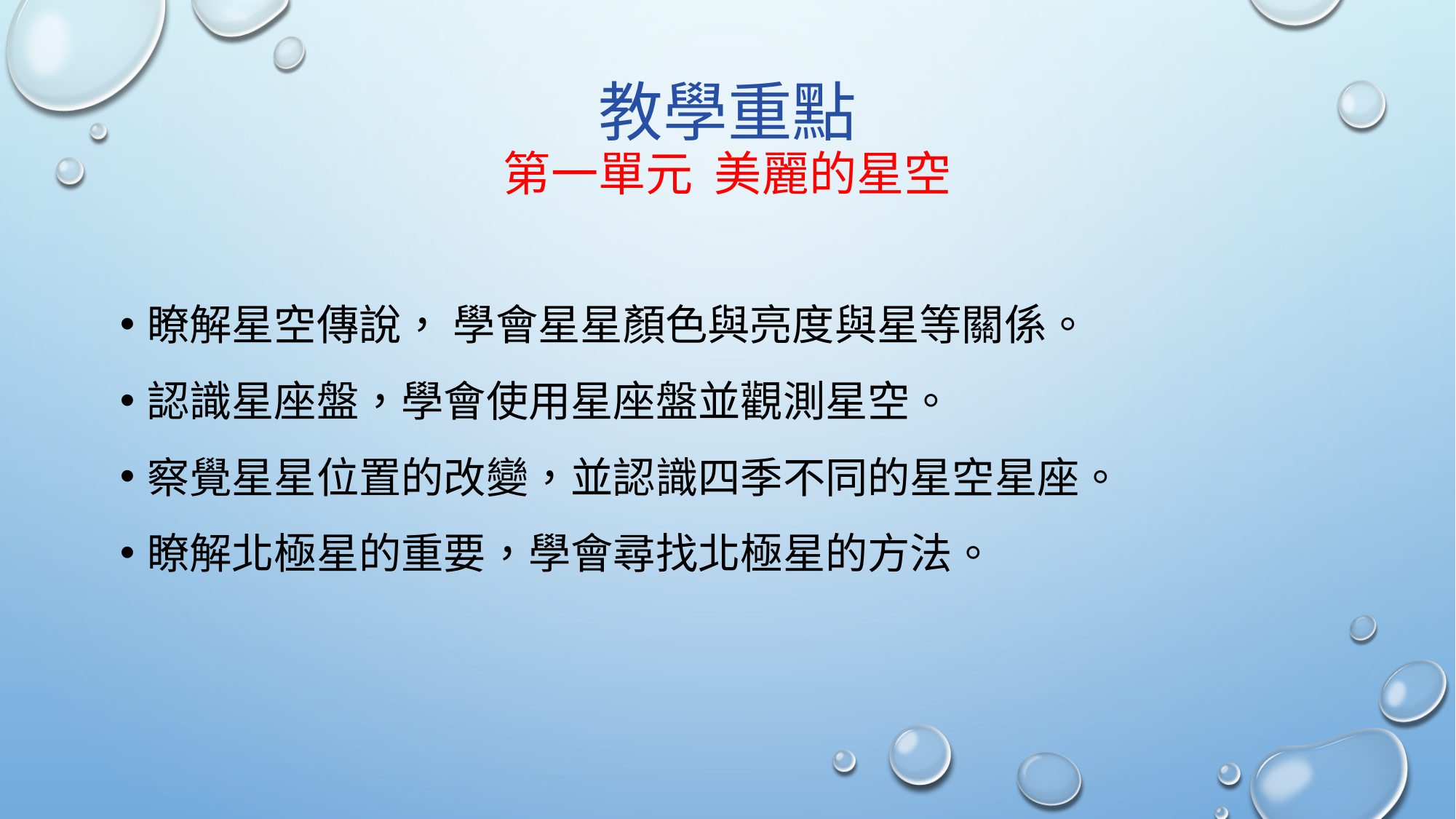

# 教學重點 第一單元  美麗的星空
瞭解星空傳說， 學會星星顏色與亮度與星等關係。
認識星座盤，學會使用星座盤並觀測星空。
察覺星星位置的改變，並認識四季不同的星空星座。
瞭解北極星的重要，學會尋找北極星的方法。